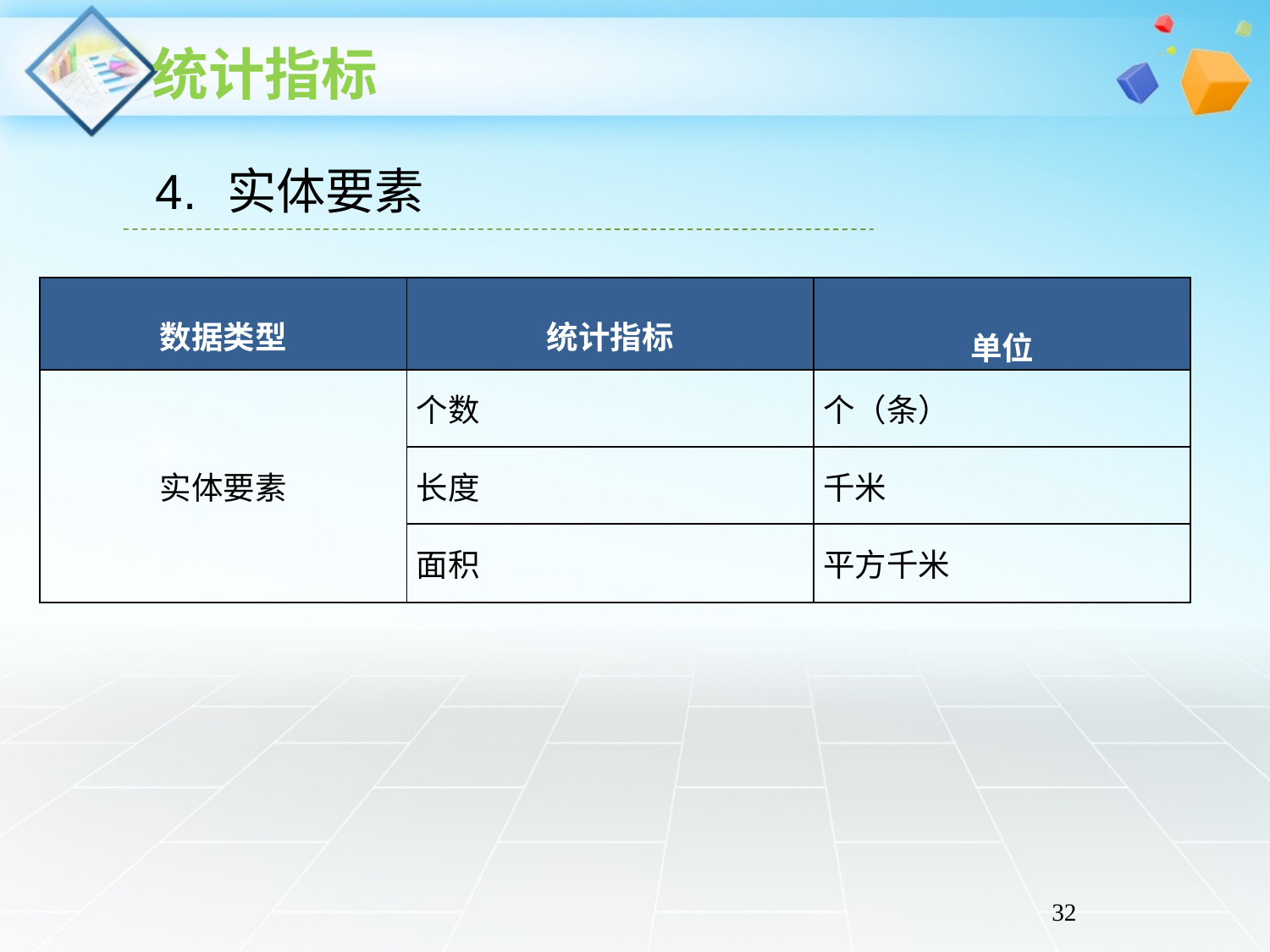

实体要素

| 数据类型 | 统计指标 | 单位 |
| --- | --- | --- |
| 实体要素 | 个数 | 个（条） |
|  | 长度 | 千米 |
|  | 面积 | 平方千米 |
32